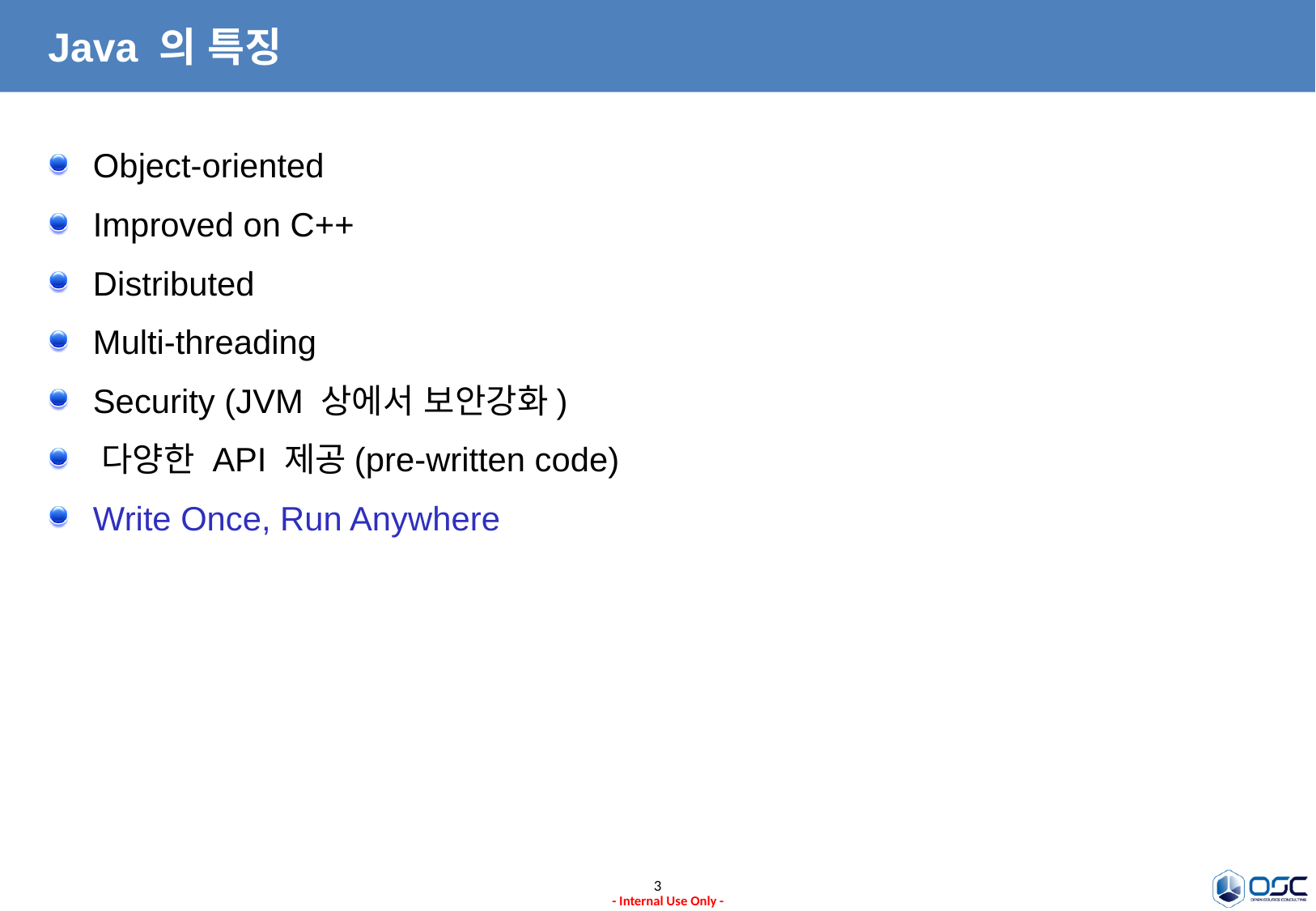

# Java 의 특징
 Object-oriented
 Improved on C++
 Distributed
 Multi-threading
 Security (JVM 상에서 보안강화)
 다양한 API 제공(pre-written code)
 Write Once, Run Anywhere